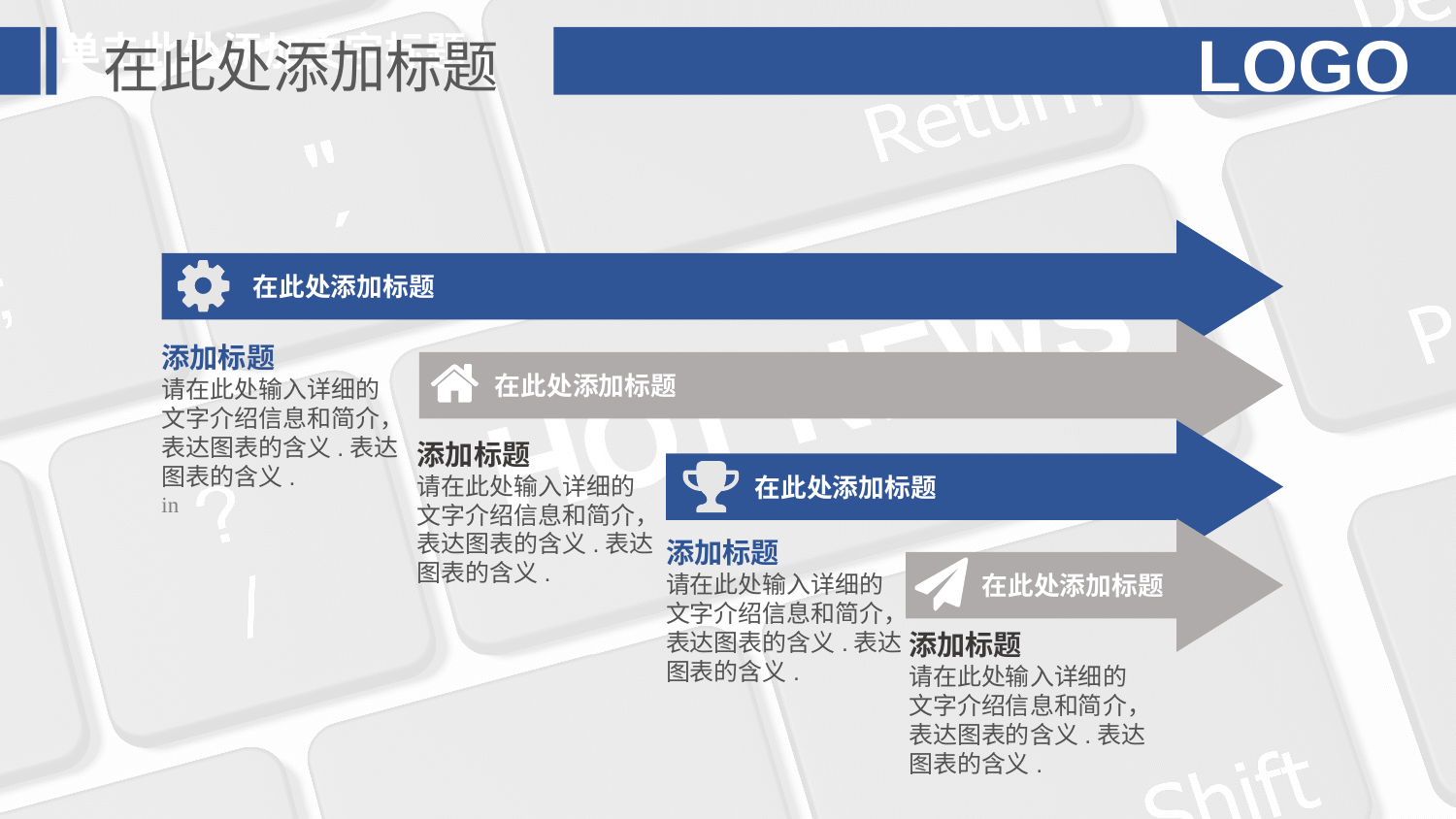

在此处添加标题

添加标题
请在此处输入详细的文字介绍信息和简介，表达图表的含义.表达图表的含义.
in

在此处添加标题

添加标题
请在此处输入详细的文字介绍信息和简介，表达图表的含义.表达图表的含义.

在此处添加标题

添加标题
请在此处输入详细的文字介绍信息和简介，表达图表的含义.表达图表的含义.

在此处添加标题
添加标题
请在此处输入详细的文字介绍信息和简介，表达图表的含义.表达图表的含义.